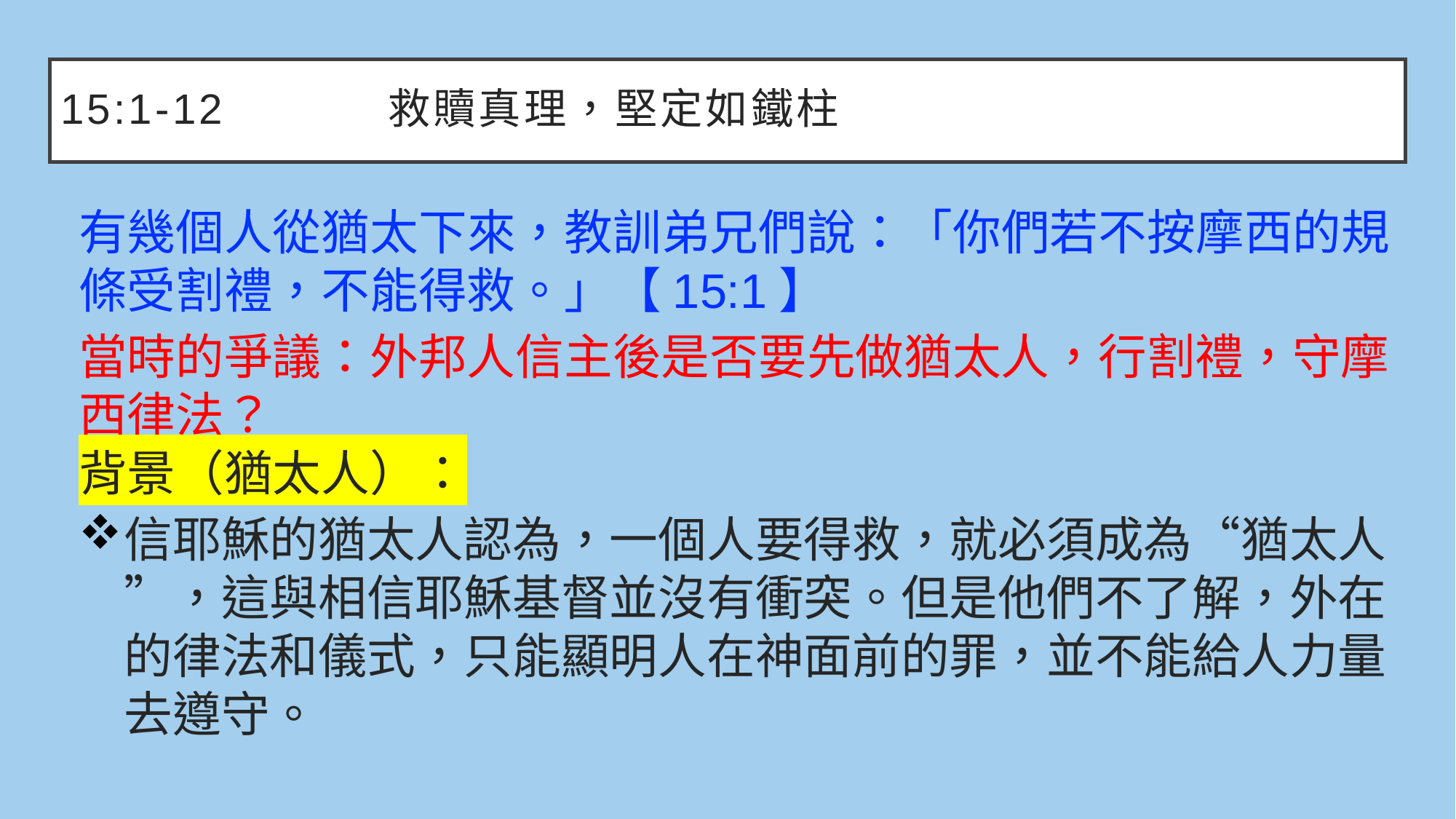

# 15:1-12		救贖真理，堅定如鐵柱
有幾個人從猶太下來，教訓弟兄們說：「你們若不按摩西的規條受割禮，不能得救。」【15:1】
當時的爭議：外邦人信主後是否要先做猶太人，行割禮，守摩西律法？
背景（猶太人）：
信耶穌的猶太人認為，一個人要得救，就必須成為“猶太人”，這與相信耶穌基督並沒有衝突。但是他們不了解，外在的律法和儀式，只能顯明人在神面前的罪，並不能給人力量去遵守。